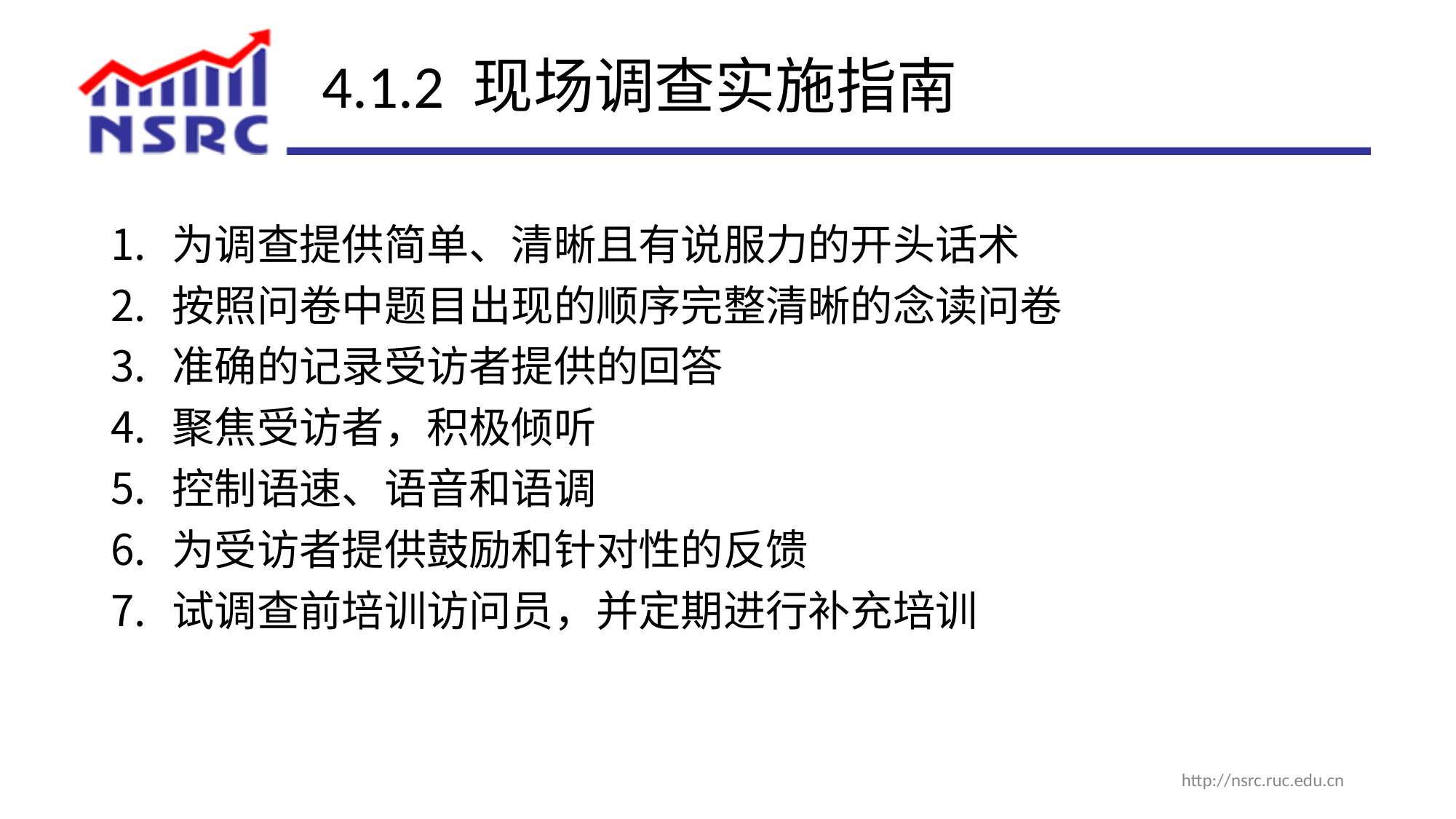

# 4.1.2 现场调查实施指南
为调查提供简单、清晰且有说服力的开头话术
按照问卷中题目出现的顺序完整清晰的念读问卷
准确的记录受访者提供的回答
聚焦受访者，积极倾听
控制语速、语音和语调
为受访者提供鼓励和针对性的反馈
试调查前培训访问员，并定期进行补充培训